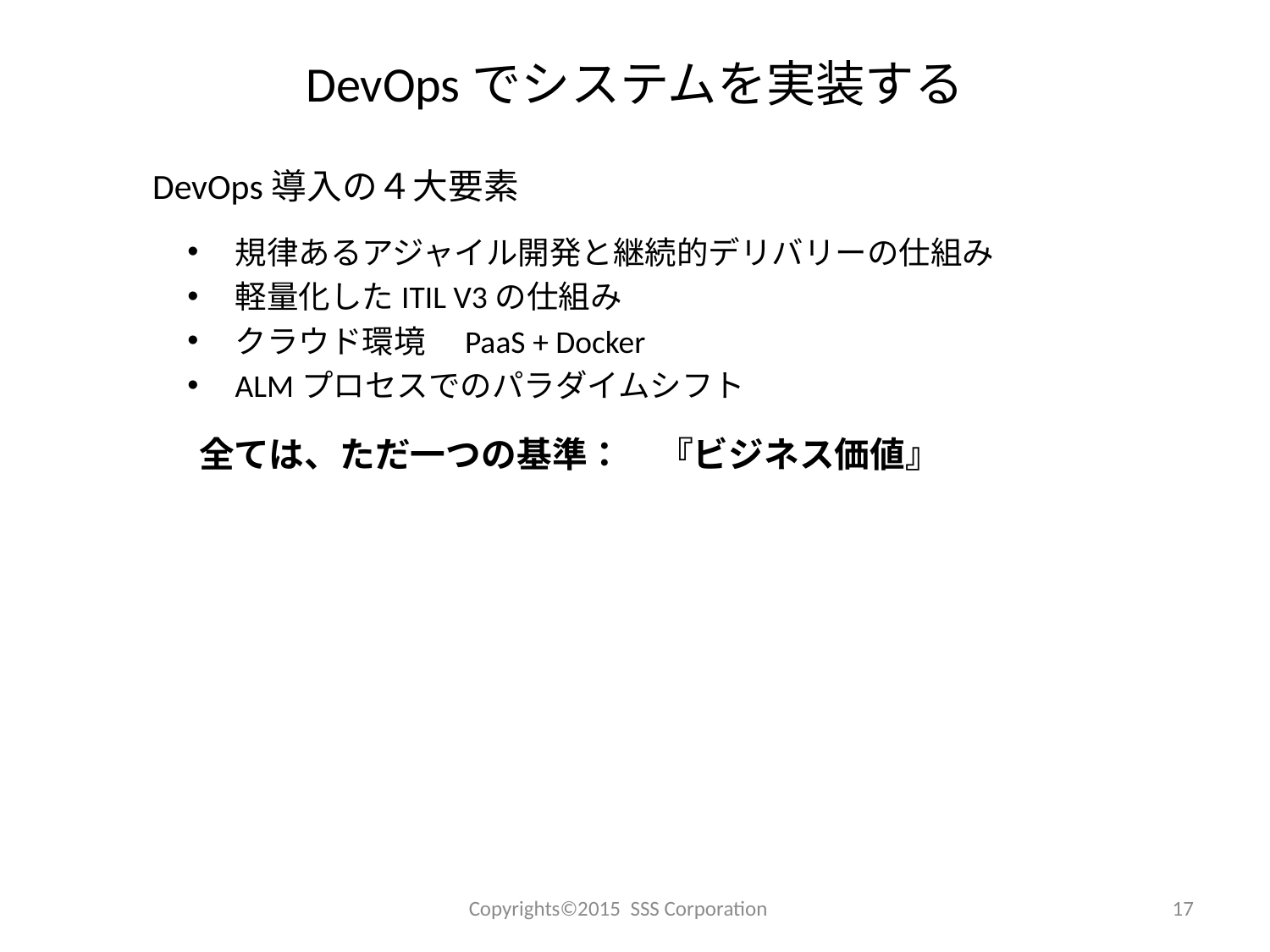

# DevOpsでシステムを実装する
DevOps導入の４大要素
規律あるアジャイル開発と継続的デリバリーの仕組み
軽量化したITIL V3の仕組み
クラウド環境　PaaS + Docker
ALMプロセスでのパラダイムシフト
全ては、ただ一つの基準：　『ビジネス価値』
Copyrights©2015  SSS Corporation
17